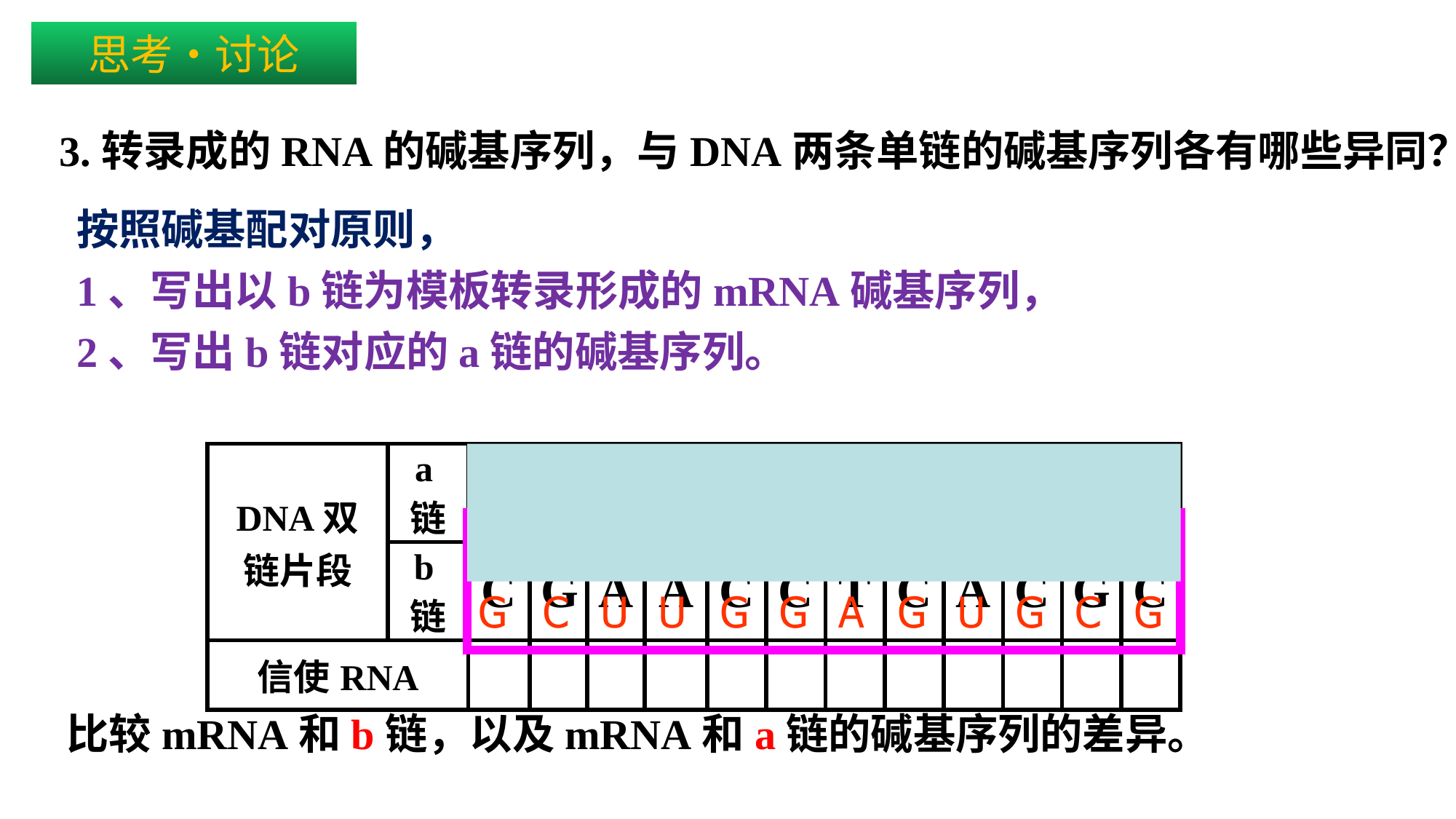

思考•讨论
3.转录成的RNA的碱基序列，与DNA两条单链的碱基序列各有哪些异同？
按照碱基配对原则，
1、写出以b链为模板转录形成的mRNA碱基序列，
2、写出b链对应的a链的碱基序列。
|  |  | G | C | T | T | G | G | A | G | T | G | C | G |
| --- | --- | --- | --- | --- | --- | --- | --- | --- | --- | --- | --- | --- | --- |
|  |  |  |  |  |  |  |  |  |  |  |  |  |  |
| DNA双链片段 | a链 |  |  |  |  |  |  |  |  |  |  |  |  |
| --- | --- | --- | --- | --- | --- | --- | --- | --- | --- | --- | --- | --- | --- |
|  | b链 | C | G | A | A | C | C | T | C | A | C | G | C |
| 信使RNA |  |  |  |  |  |  |  |  |  |  |  |  |  |

|  | G | C | U | U | G | G | A | G | U | G | C | G |
| --- | --- | --- | --- | --- | --- | --- | --- | --- | --- | --- | --- | --- |
比较mRNA和b链，以及mRNA和a链的碱基序列的差异。